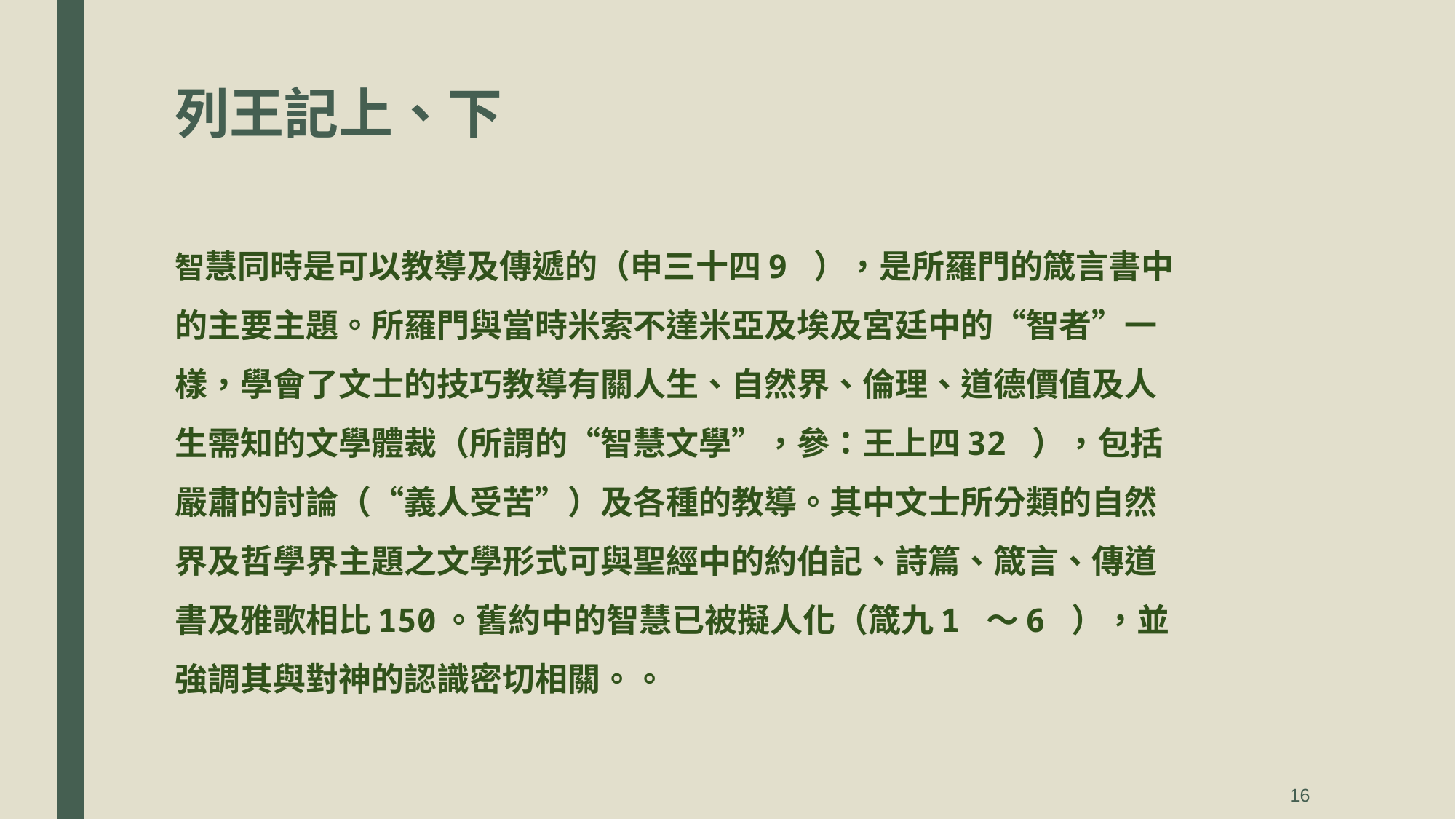

# 列王記上、下
智慧同時是可以教導及傳遞的（申三十四9 ），是所羅門的箴言書中的主要主題。所羅門與當時米索不達米亞及埃及宮廷中的“智者”一樣，學會了文士的技巧教導有關人生、自然界、倫理、道德價值及人生需知的文學體裁（所謂的“智慧文學”，參：王上四32 ），包括嚴肅的討論（“義人受苦”）及各種的教導。其中文士所分類的自然界及哲學界主題之文學形式可與聖經中的約伯記、詩篇、箴言、傳道書及雅歌相比150。舊約中的智慧已被擬人化（箴九1 ～6 ），並強調其與對神的認識密切相關。。
16